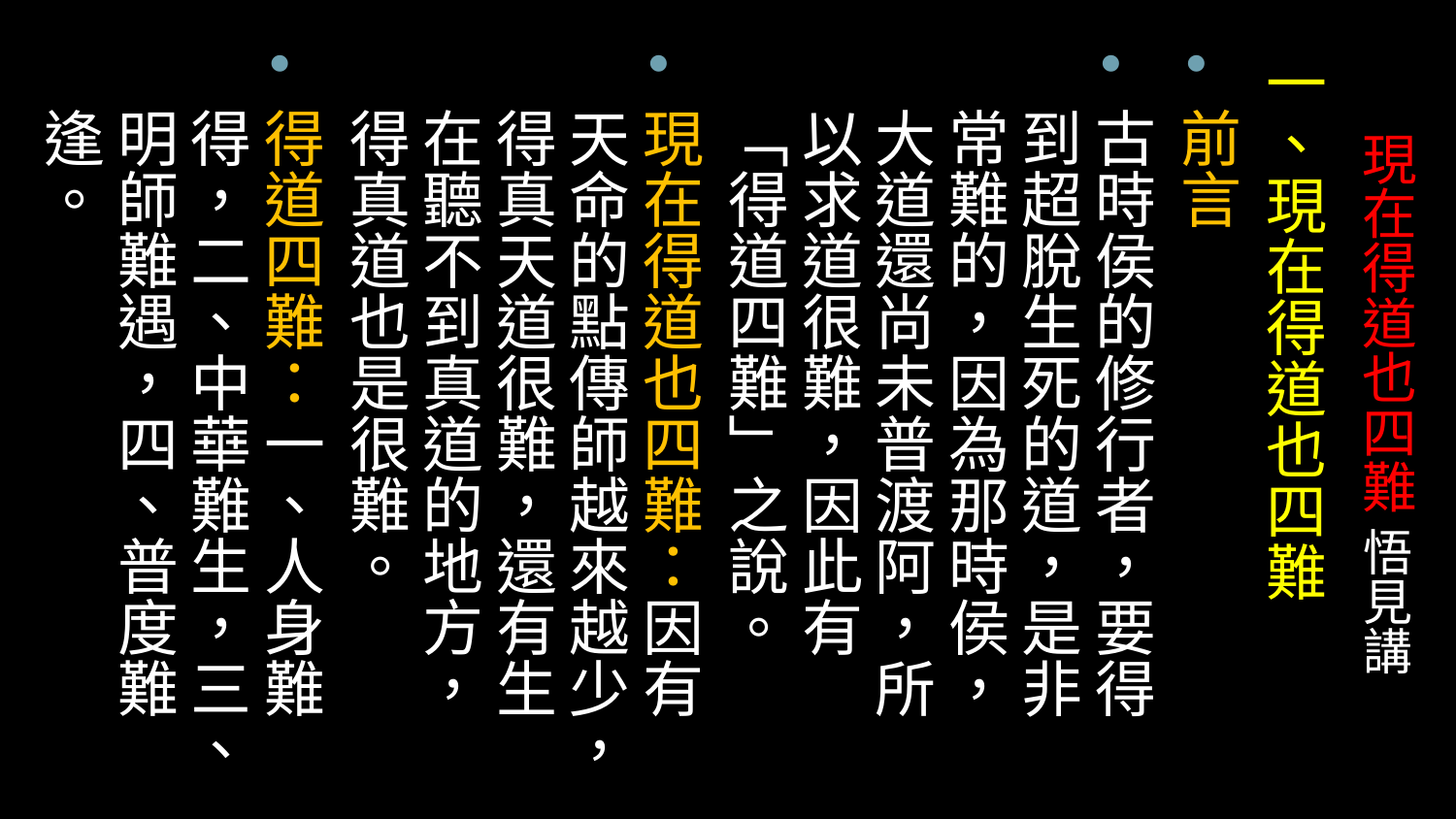

# 現在得道也四難 悟見講
一、現在得道也四難
前言
古時侯的修行者，要得到超脫生死的道，是非常難的，因為那時侯，大道還尚未普渡阿，所以求道很難，因此有「得道四難」之說。
現在得道也四難：因有天命的點傳師越來越少，得真天道很難，還有生在聽不到真道的地方，得真道也是很難。
得道四難：一、人身難得，二、中華難生，三、明師難遇，四、普度難逢。